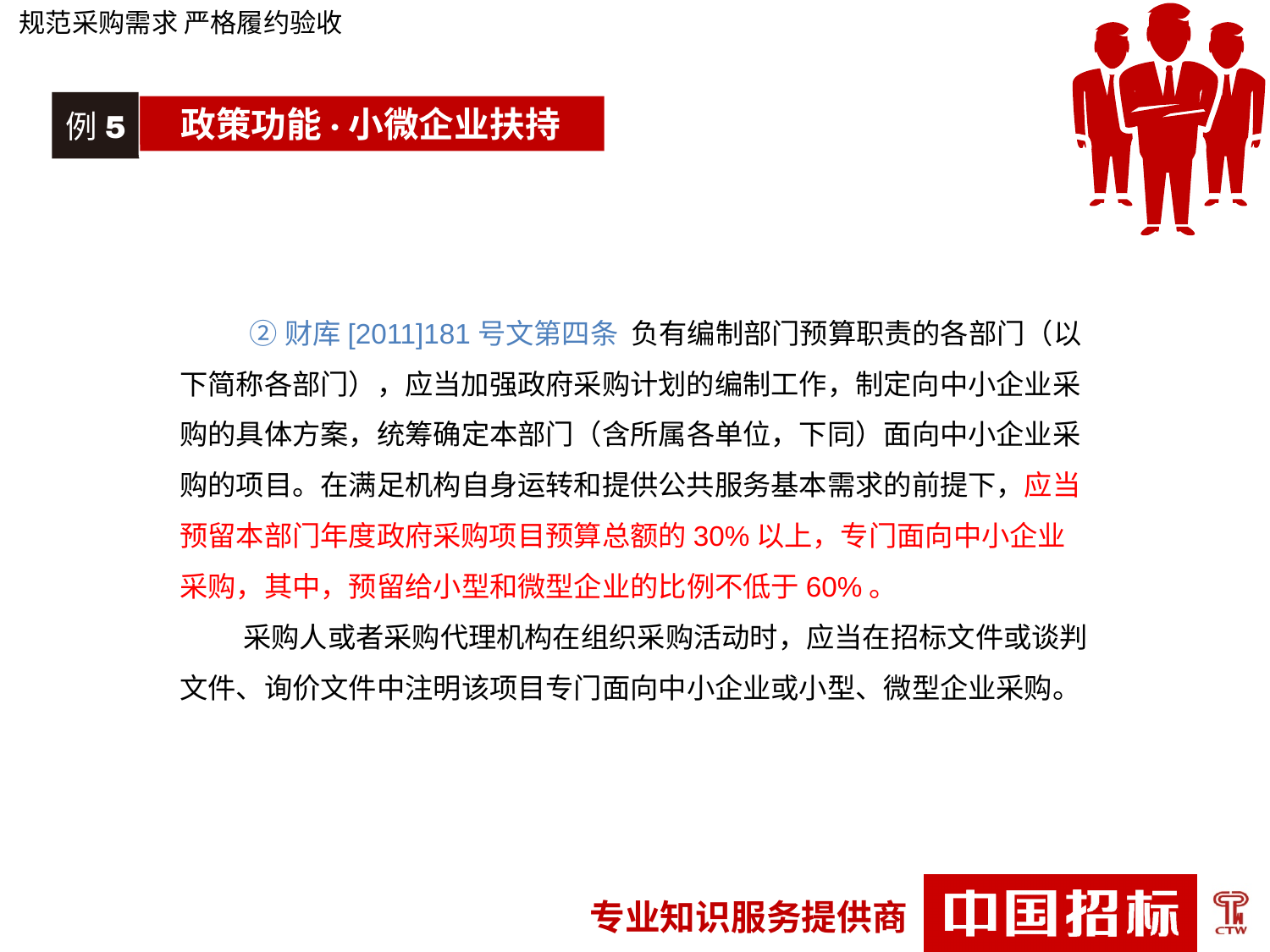

规范采购需求 严格履约验收

例5
政策功能·小微企业扶持
 ②财库[2011]181号文第四条  负有编制部门预算职责的各部门（以下简称各部门），应当加强政府采购计划的编制工作，制定向中小企业采购的具体方案，统筹确定本部门（含所属各单位，下同）面向中小企业采购的项目。在满足机构自身运转和提供公共服务基本需求的前提下，应当预留本部门年度政府采购项目预算总额的30%以上，专门面向中小企业采购，其中，预留给小型和微型企业的比例不低于60%。
采购人或者采购代理机构在组织采购活动时，应当在招标文件或谈判文件、询价文件中注明该项目专门面向中小企业或小型、微型企业采购。